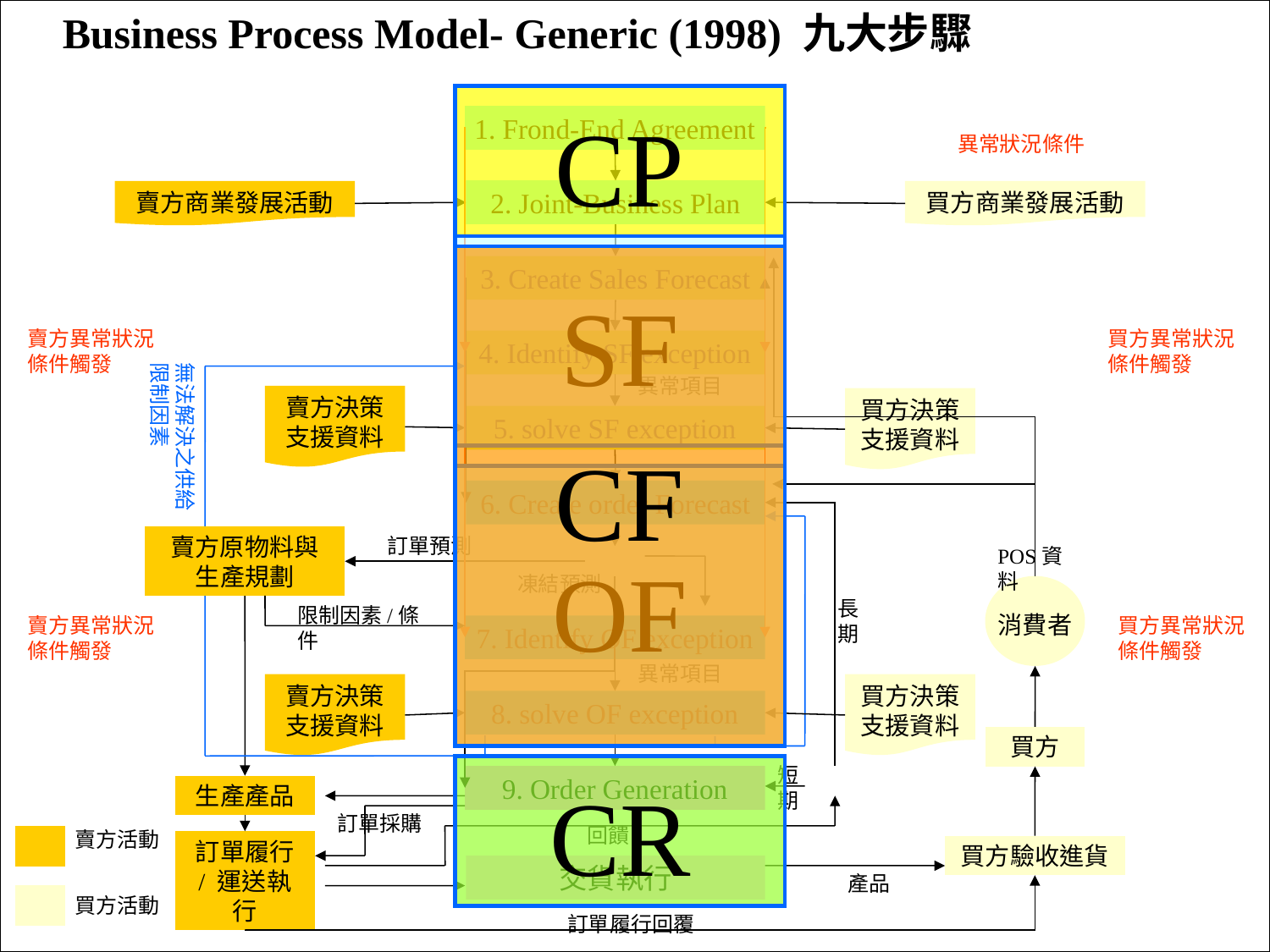

Business Process Model- Generic (1998) 九大步驟
#
CP
1. Frond-End Agreement
異常狀況條件
2. Joint-Business Plan
賣方商業發展活動
買方商業發展活動
SF
CF
3. Create Sales Forecast

賣方異常狀況條件觸發
買方異常狀況條件觸發
4. Identify SF exception
無法解決之供給限制因素

異常項目
賣方決策支援資料
買方決策支援資料
5. solve SF exception
OF
6. Create order Forecast

賣方原物料與
生產規劃
訂單預測
POS資料

凍結預測
消費者
長期

限制因素/條件
賣方異常狀況條件觸發
買方異常狀況條件觸發
7. Identify OF exception
異常項目
賣方決策支援資料
買方決策支援資料
8. solve OF exception
買方
CR
短期
9. Order Generation

生產產品

訂單採購

回饋
賣方活動

買方驗收進貨
訂單履行 / 運送執行
交貨執行
產品

買方活動
中原大學。范錚強
72
訂單履行回覆